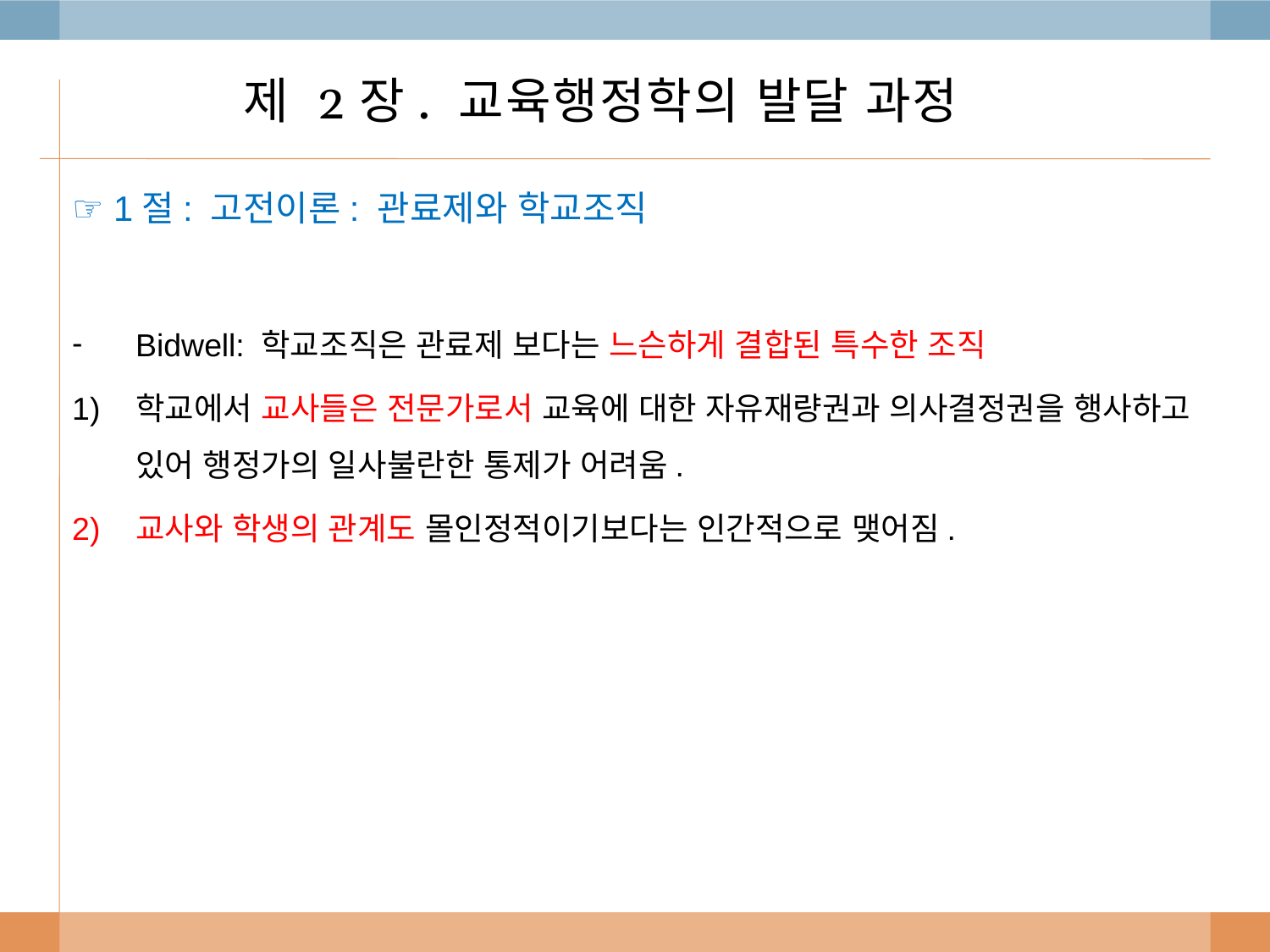

# 제 2장. 교육행정학의 발달 과정
☞ 1절: 고전이론: 관료제와 학교조직

Bidwell: 학교조직은 관료제 보다는 느슨하게 결합된 특수한 조직
학교에서 교사들은 전문가로서 교육에 대한 자유재량권과 의사결정권을 행사하고 있어 행정가의 일사불란한 통제가 어려움.
교사와 학생의 관계도 몰인정적이기보다는 인간적으로 맺어짐.